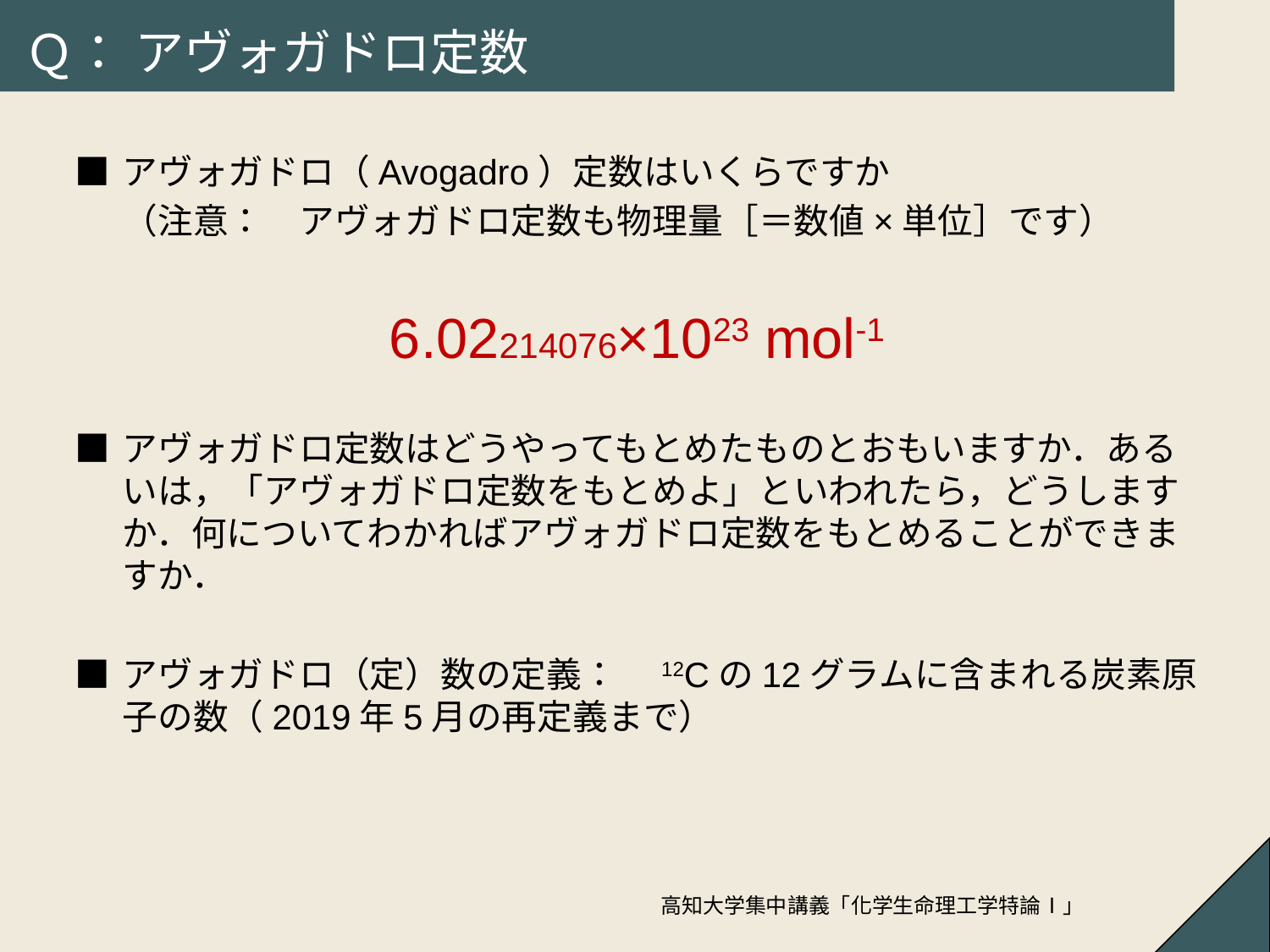

# Ｑ： アヴォガドロ定数
■	アヴォガドロ（Avogadro）定数はいくらですか
	（注意：　アヴォガドロ定数も物理量［＝数値×単位］です）

6.02214076×1023 mol-1

■	アヴォガドロ定数はどうやってもとめたものとおもいますか．あるいは，「アヴォガドロ定数をもとめよ」といわれたら，どうしますか．何についてわかればアヴォガドロ定数をもとめることができますか．

■	アヴォガドロ（定）数の定義：　12Cの12グラムに含まれる炭素原子の数（2019年5月の再定義まで）